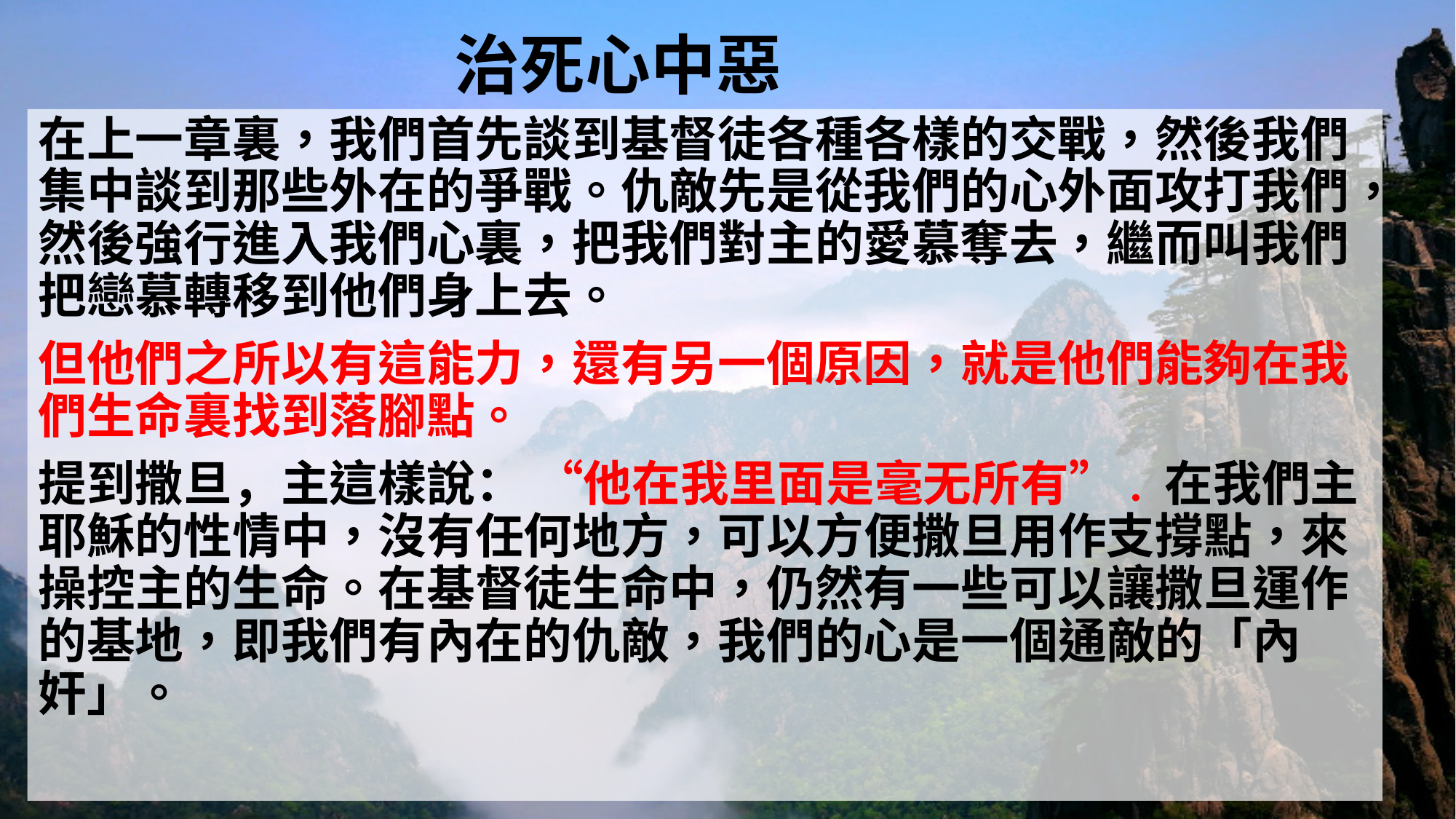

# 治死心中惡
在上一章裏，我們首先談到基督徒各種各樣的交戰，然後我們集中談到那些外在的爭戰。仇敵先是從我們的心外面攻打我們，然後強行進入我們心裏，把我們對主的愛慕奪去，繼而叫我們把戀慕轉移到他們身上去。
但他們之所以有這能力，還有另一個原因，就是他們能夠在我們生命裏找到落腳點。
提到撒旦，主這樣說： “他在我里面是毫无所有”. 在我們主耶穌的性情中，沒有任何地方，可以方便撒旦用作支撐點，來操控主的生命。在基督徒生命中，仍然有一些可以讓撒旦運作的基地，即我們有內在的仇敵，我們的心是一個通敵的「內奸」。